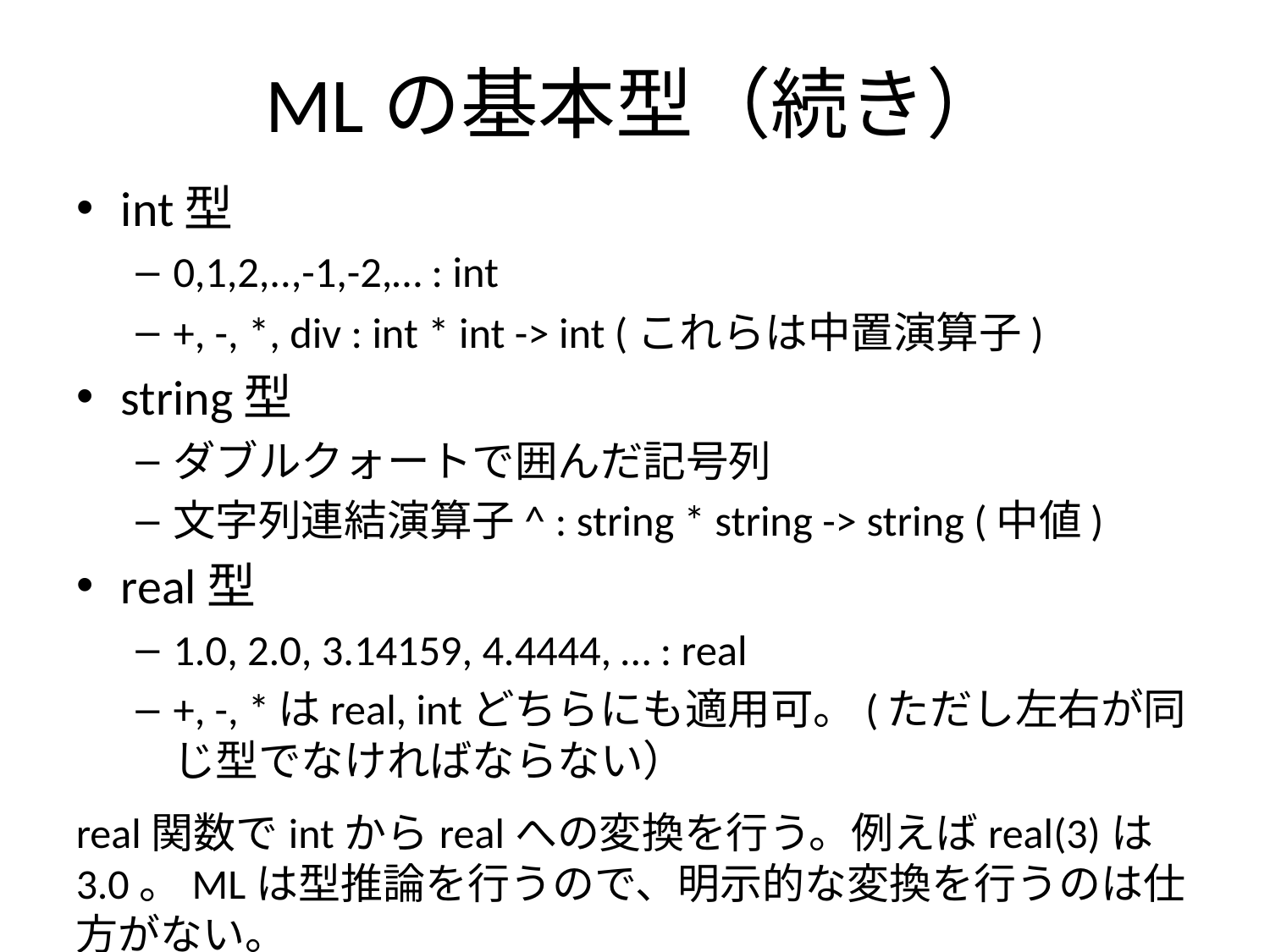

# MLの基本型（続き）
int型
0,1,2,..,-1,-2,… : int
+, -, *, div : int * int -> int (これらは中置演算子)
string型
ダブルクォートで囲んだ記号列
文字列連結演算子^ : string * string -> string (中値)
real型
1.0, 2.0, 3.14159, 4.4444, … : real
+, -, *はreal, intどちらにも適用可。(ただし左右が同じ型でなければならない）
real関数でintからrealへの変換を行う。例えばreal(3)は3.0。MLは型推論を行うので、明示的な変換を行うのは仕方がない。